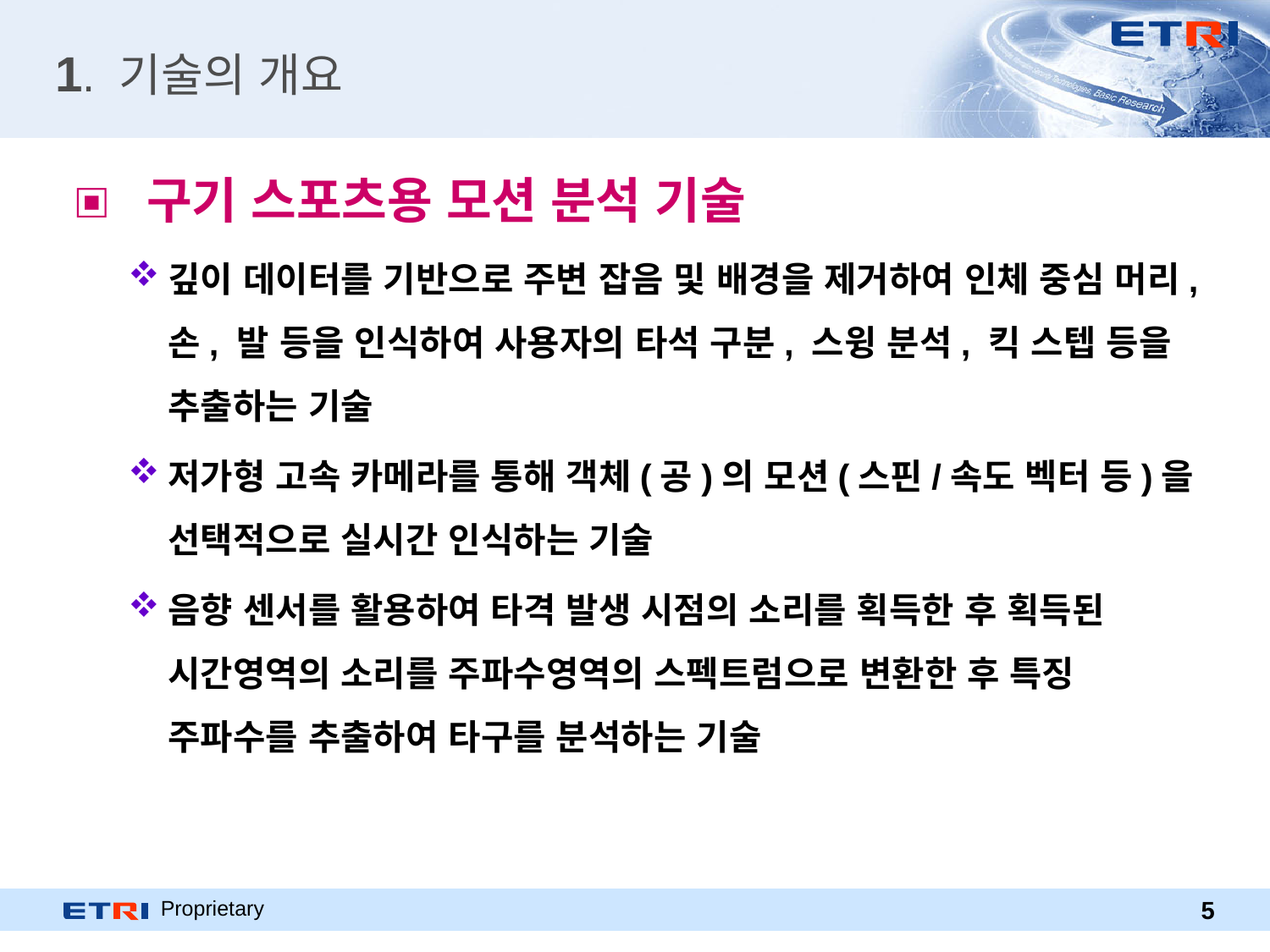

# 1. 기술의 개요
 구기 스포츠용 모션 분석 기술
깊이 데이터를 기반으로 주변 잡음 및 배경을 제거하여 인체 중심 머리, 손, 발 등을 인식하여 사용자의 타석 구분, 스윙 분석, 킥 스텝 등을 추출하는 기술
저가형 고속 카메라를 통해 객체(공)의 모션(스핀/속도 벡터 등)을 선택적으로 실시간 인식하는 기술
음향 센서를 활용하여 타격 발생 시점의 소리를 획득한 후 획득된 시간영역의 소리를 주파수영역의 스펙트럼으로 변환한 후 특징 주파수를 추출하여 타구를 분석하는 기술

5